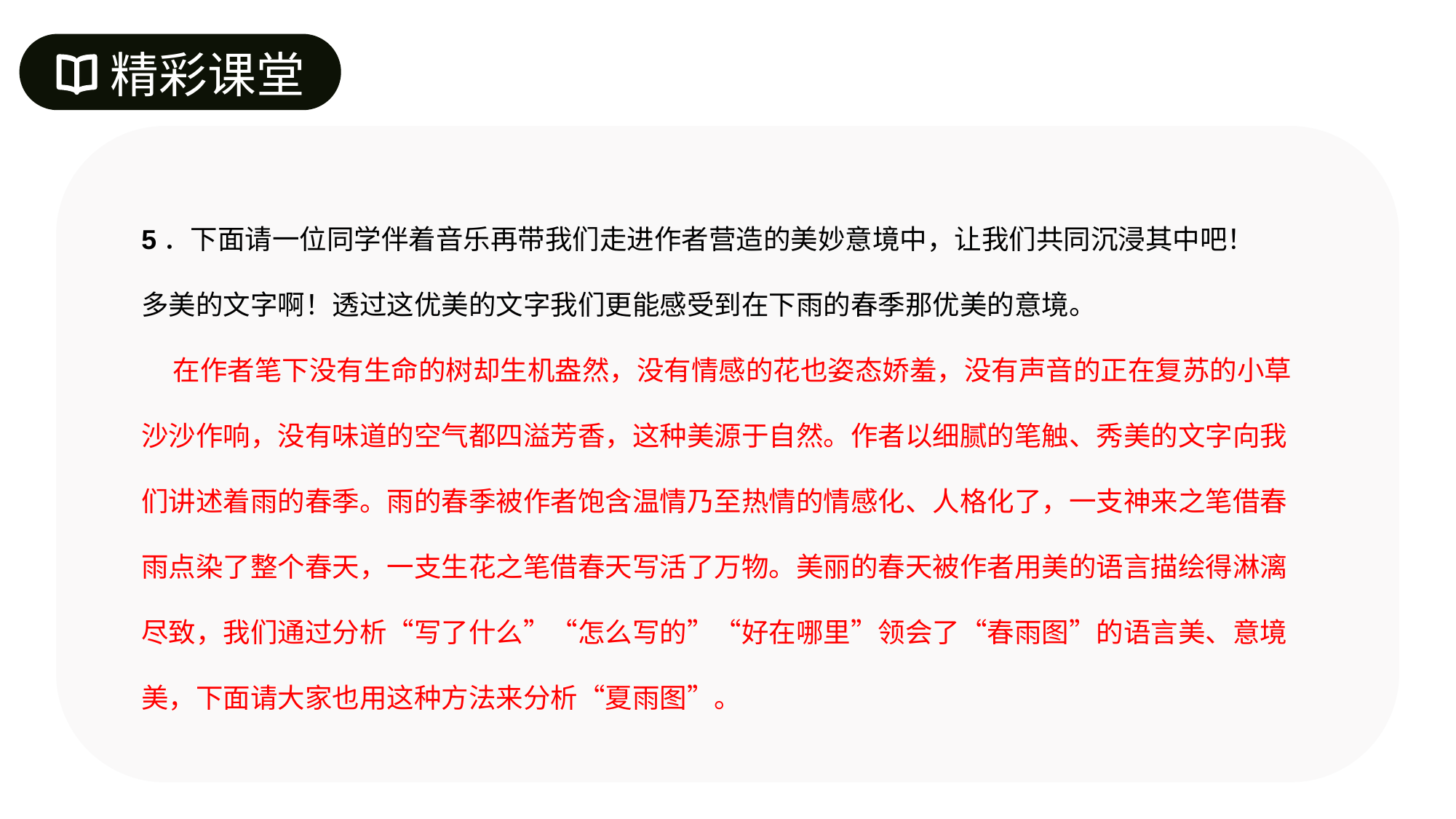

精彩课堂

5．下面请一位同学伴着音乐再带我们走进作者营造的美妙意境中，让我们共同沉浸其中吧！
多美的文字啊！透过这优美的文字我们更能感受到在下雨的春季那优美的意境。
    在作者笔下没有生命的树却生机盎然，没有情感的花也姿态娇羞，没有声音的正在复苏的小草沙沙作响，没有味道的空气都四溢芳香，这种美源于自然。作者以细腻的笔触、秀美的文字向我们讲述着雨的春季。雨的春季被作者饱含温情乃至热情的情感化、人格化了，一支神来之笔借春雨点染了整个春天，一支生花之笔借春天写活了万物。美丽的春天被作者用美的语言描绘得淋漓尽致，我们通过分析“写了什么”“怎么写的”“好在哪里”领会了“春雨图”的语言美、意境美，下面请大家也用这种方法来分析“夏雨图”。